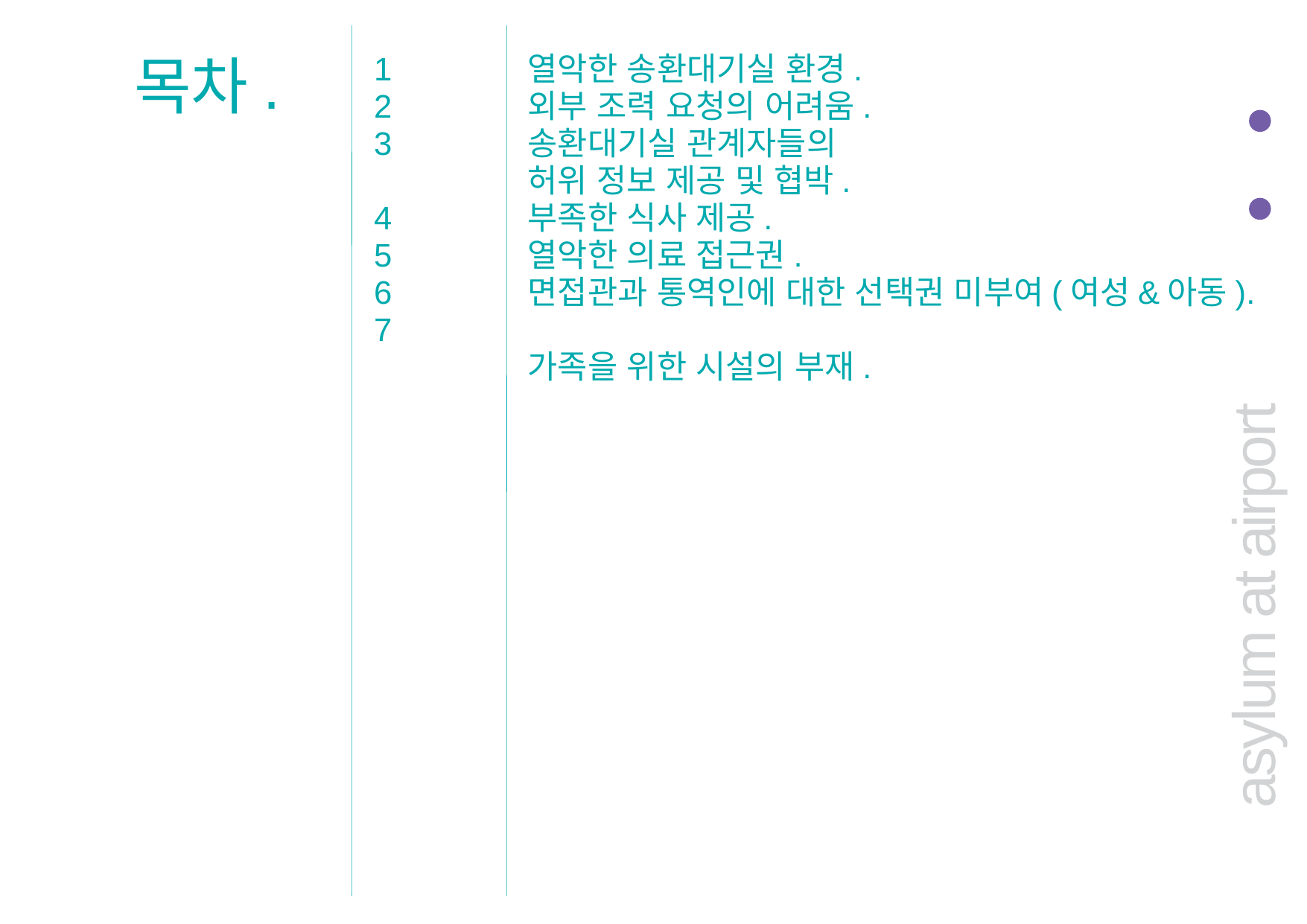

목차.
1
2
3

4
5
6
7
열악한 송환대기실 환경.
외부 조력 요청의 어려움.
송환대기실 관계자들의
허위 정보 제공 및 협박.
부족한 식사 제공.
열악한 의료 접근권.
면접관과 통역인에 대한 선택권 미부여(여성&아동).
가족을 위한 시설의 부재.
asylum at airport